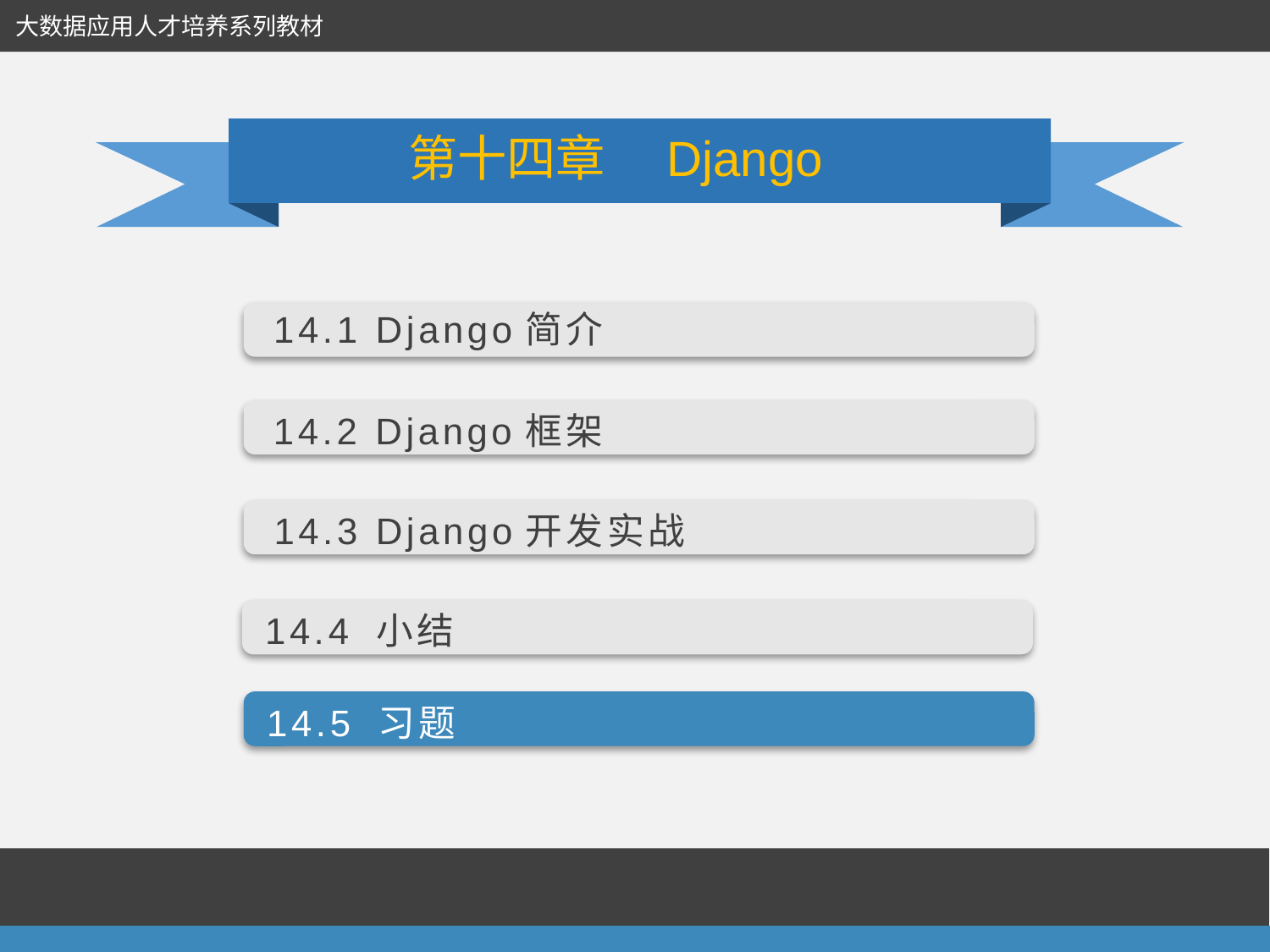

大数据应用人才培养系列教材

第十四章　Django
14.1 Django简介

14.2 Django框架

14.3 Django开发实战

14.4 小结

14.5 习题